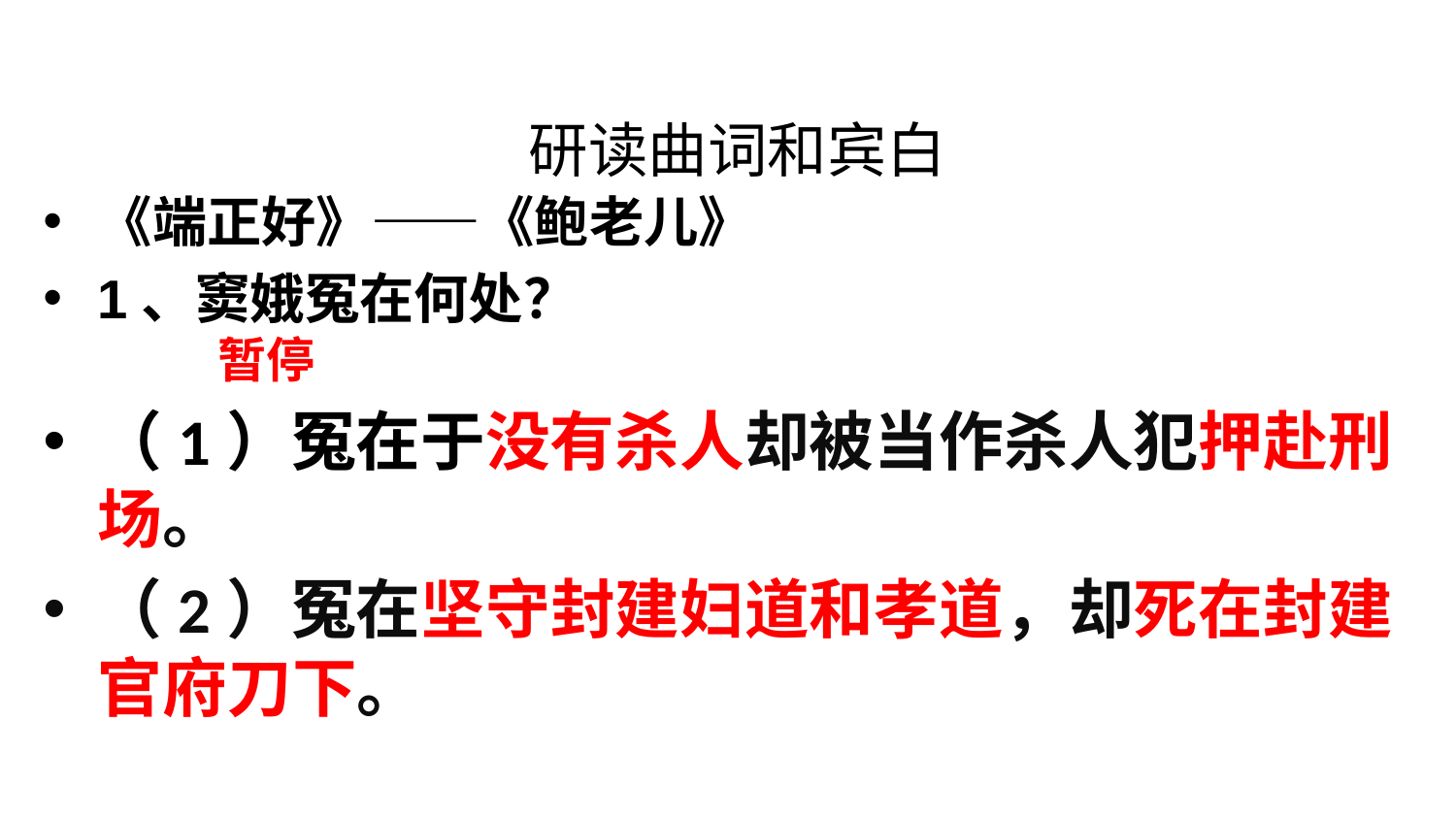

# 研读曲词和宾白
《端正好》——《鲍老儿》
1、窦娥冤在何处？                                                                                         暂停
（1）冤在于没有杀人却被当作杀人犯押赴刑场。
（2）冤在坚守封建妇道和孝道，却死在封建官府刀下。